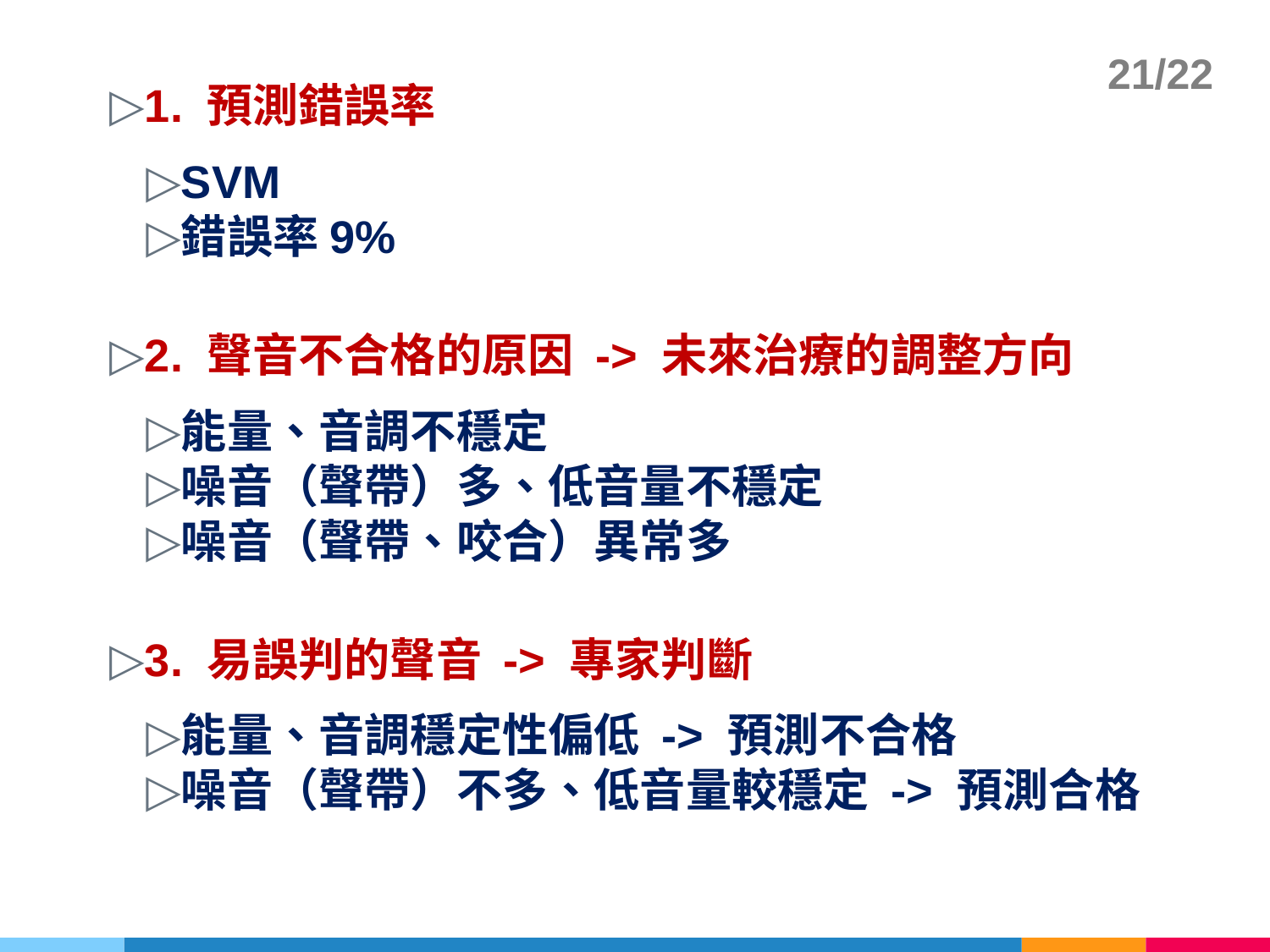

21/22
1. 預測錯誤率
SVM
錯誤率9%
2. 聲音不合格的原因 -> 未來治療的調整方向
能量、音調不穩定
噪音（聲帶）多、低音量不穩定
噪音（聲帶、咬合）異常多
3. 易誤判的聲音 -> 專家判斷
能量、音調穩定性偏低 -> 預測不合格
噪音（聲帶）不多、低音量較穩定 -> 預測合格